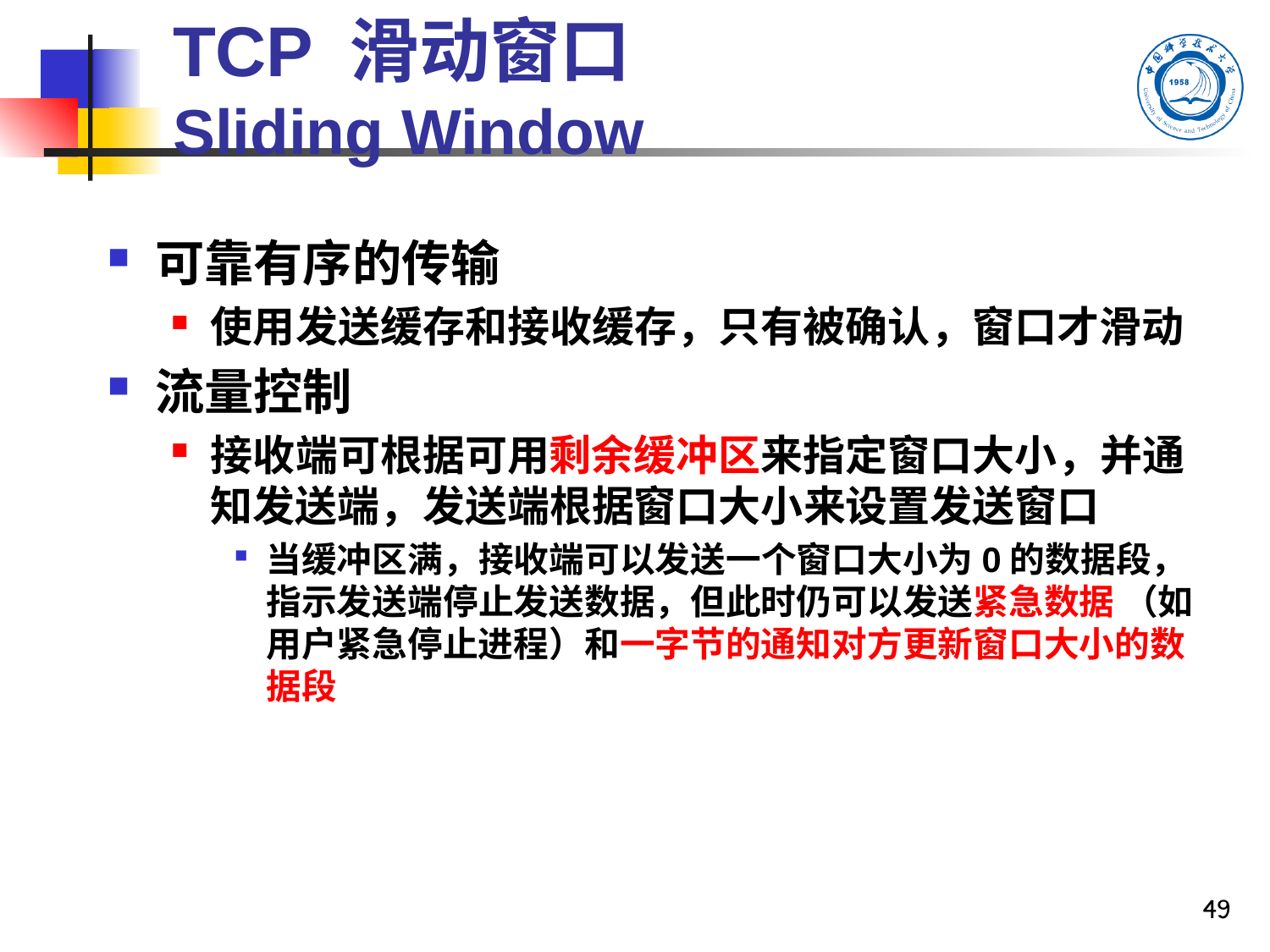

#
TCP 滑动窗口
Sliding Window
可靠有序的传输
使用发送缓存和接收缓存，只有被确认，窗口才滑动
流量控制
接收端可根据可用剩余缓冲区来指定窗口大小，并通知发送端，发送端根据窗口大小来设置发送窗口
当缓冲区满，接收端可以发送一个窗口大小为0的数据段，指示发送端停止发送数据，但此时仍可以发送紧急数据 （如用户紧急停止进程）和一字节的通知对方更新窗口大小的数据段
49